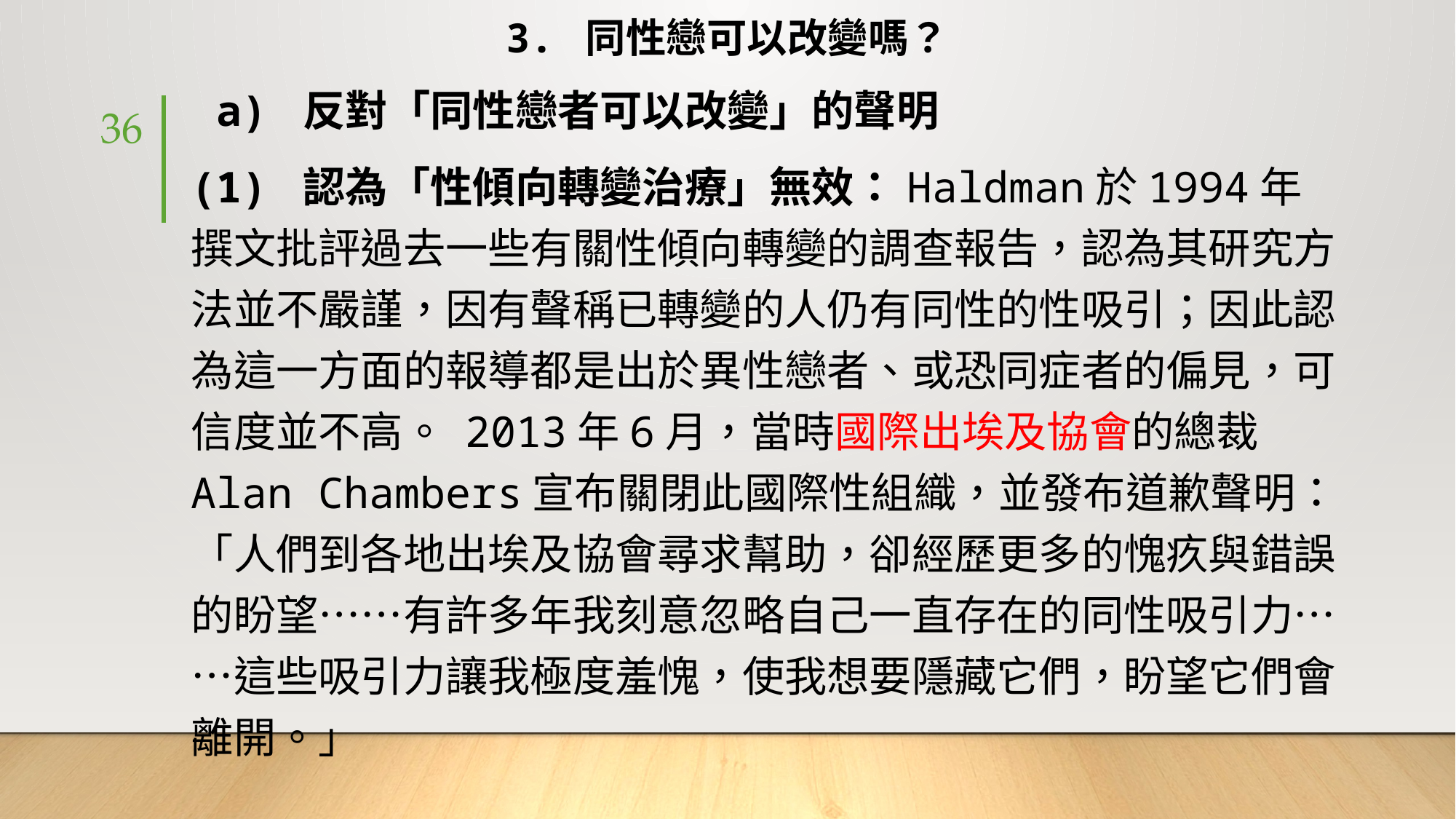

# 3. 同性戀可以改變嗎？
 a) 反對「同性戀者可以改變」的聲明
(1) 認為「性傾向轉變治療」無效：Haldman於1994年撰文批評過去一些有關性傾向轉變的調查報告，認為其研究方法並不嚴謹，因有聲稱已轉變的人仍有同性的性吸引；因此認為這一方面的報導都是出於異性戀者、或恐同症者的偏見，可信度並不高。 2013年6月，當時國際出埃及協會的總裁Alan Chambers宣布關閉此國際性組織，並發布道歉聲明：「人們到各地出埃及協會尋求幫助，卻經歷更多的愧疚與錯誤的盼望……有許多年我刻意忽略自己一直存在的同性吸引力……這些吸引力讓我極度羞愧，使我想要隱藏它們，盼望它們會離開。」
36